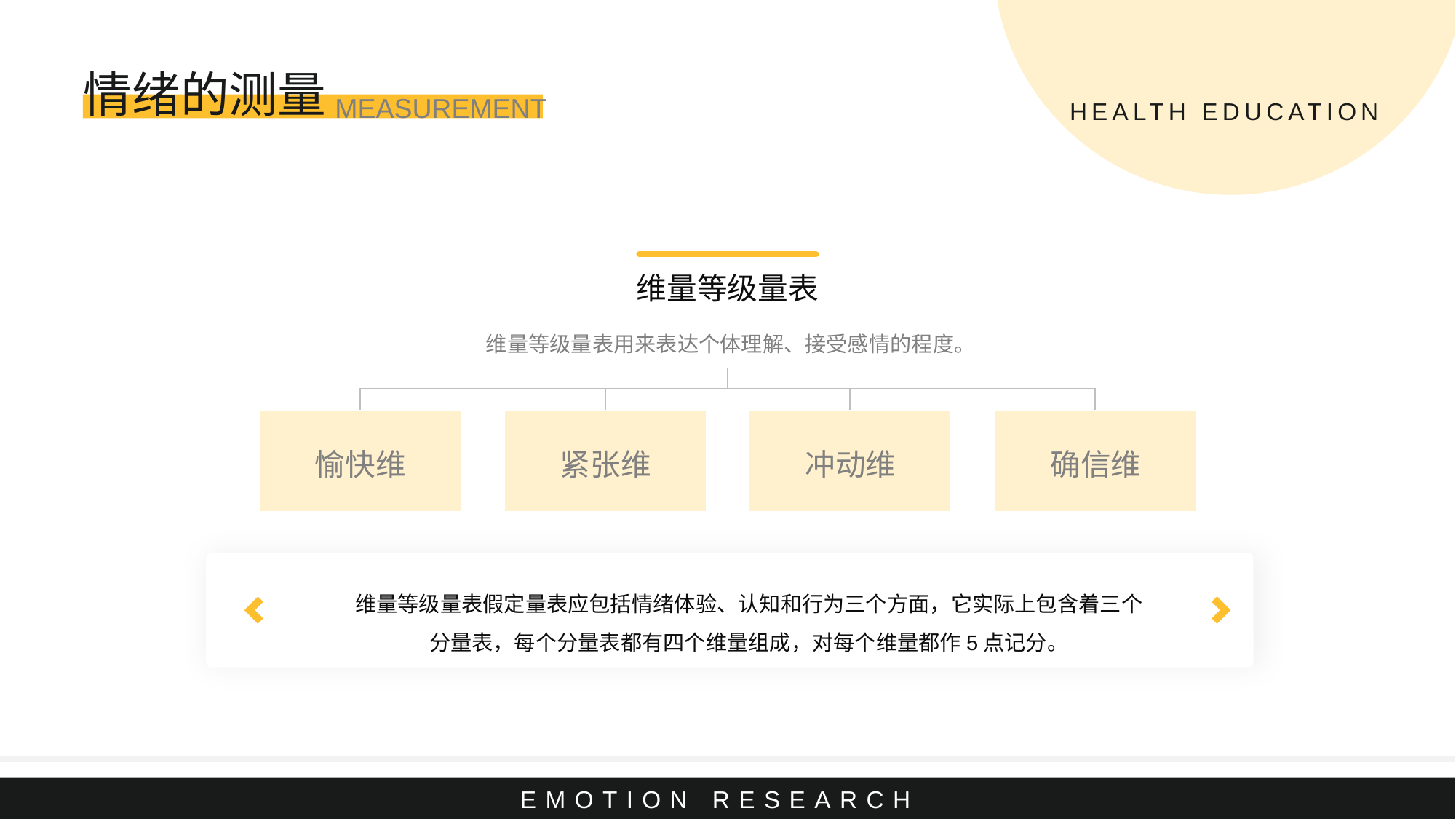

情绪的测量
MEASUREMENT
HEALTH EDUCATION

维量等级量表
维量等级量表用来表达个体理解、接受感情的程度。

愉快维
紧张维
冲动维
确信维

维量等级量表假定量表应包括情绪体验、认知和行为三个方面，它实际上包含着三个分量表，每个分量表都有四个维量组成，对每个维量都作5点记分。

EMOTION RESEARCH